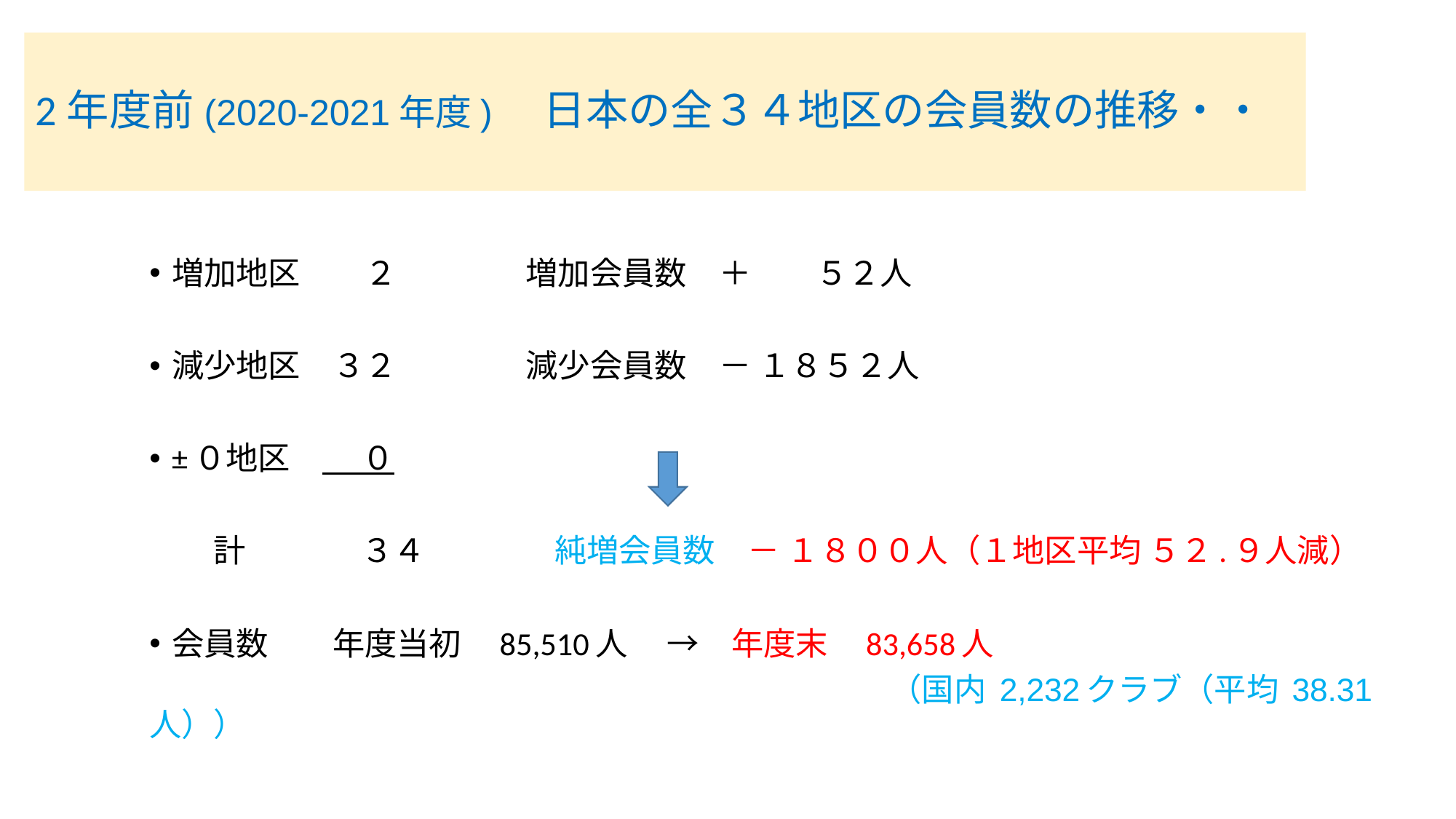

# 2年度前(2020-2021年度)　日本の全３４地区の会員数の推移・・
増加地区　　２　　　　増加会員数　＋　　５２人

減少地区　３２　　　　減少会員数　－ １８５２人

±０地区　　 ０

　　計　　       ３４　　　　純増会員数　－ １８００人（１地区平均 ５２.９人減）

会員数　　年度当初　85,510人　 →　年度末　83,658人
　　　　　　　　　　　　　　　　　　　　　　　（国内 2,232クラブ（平均 38.31人））